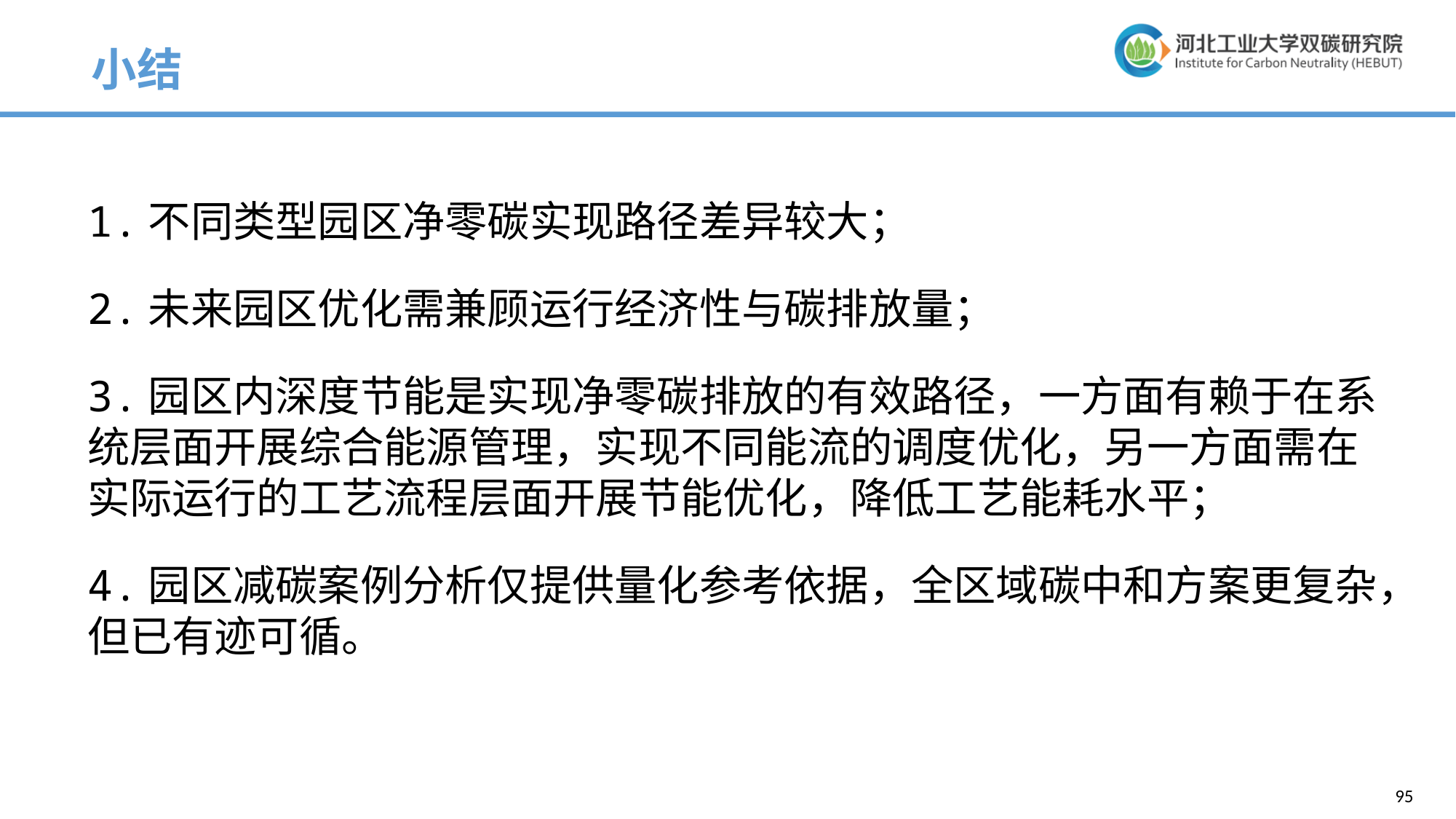

小结

1.不同类型园区净零碳实现路径差异较大；
2.未来园区优化需兼顾运行经济性与碳排放量；
3.园区内深度节能是实现净零碳排放的有效路径，一方面有赖于在系统层面开展综合能源管理，实现不同能流的调度优化，另一方面需在实际运行的工艺流程层面开展节能优化，降低工艺能耗水平；
4.园区减碳案例分析仅提供量化参考依据，全区域碳中和方案更复杂，但已有迹可循。
95